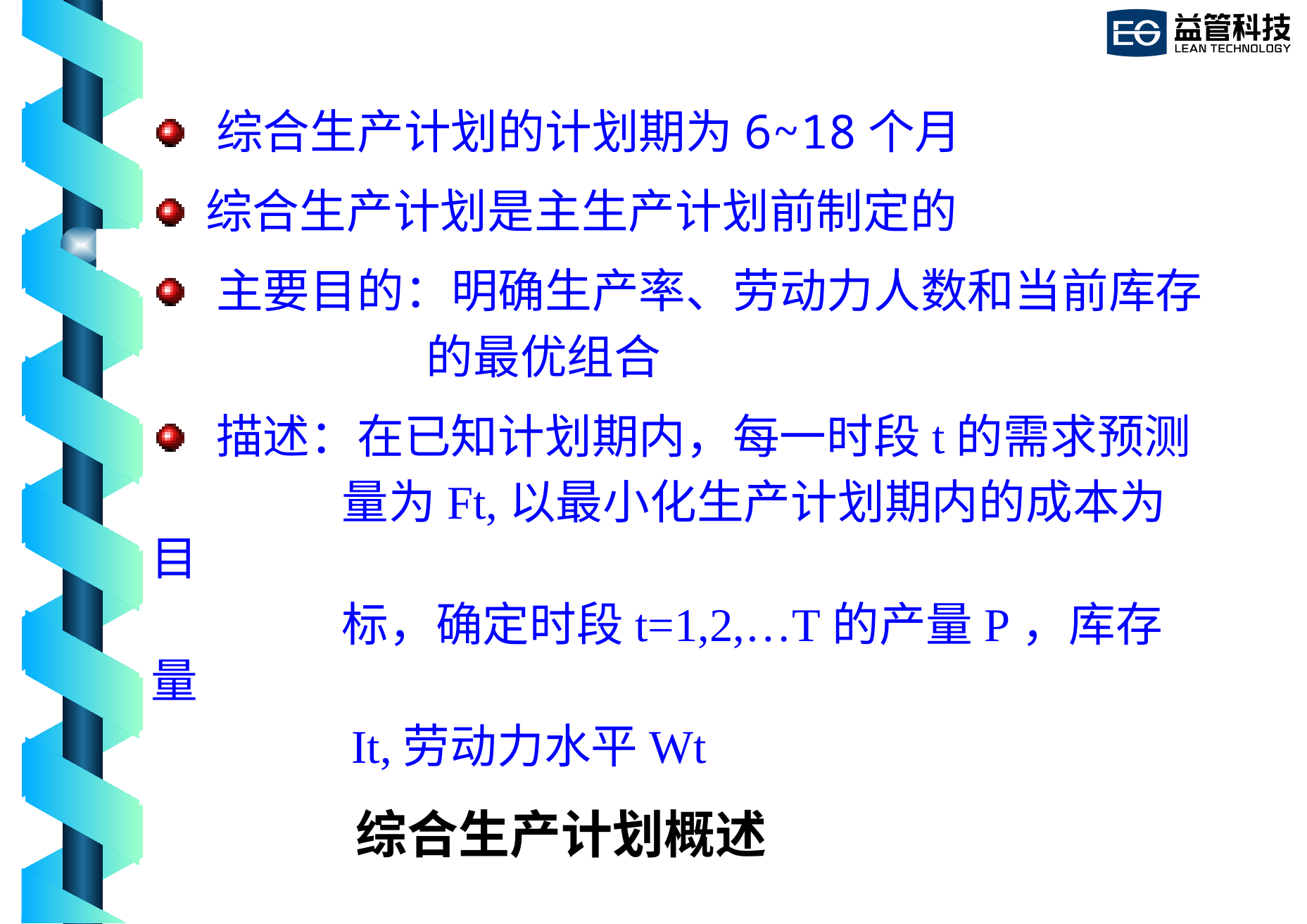

综合生产计划的计划期为6~18个月
 综合生产计划是主生产计划前制定的
  主要目的：明确生产率、劳动力人数和当前库存
                         的最优组合
  描述：在已知计划期内，每一时段t的需求预测
                 量为Ft,以最小化生产计划期内的成本为目
                 标，确定时段t=1,2,…T的产量P，库存量
                 It,劳动力水平Wt
# 综合生产计划概述